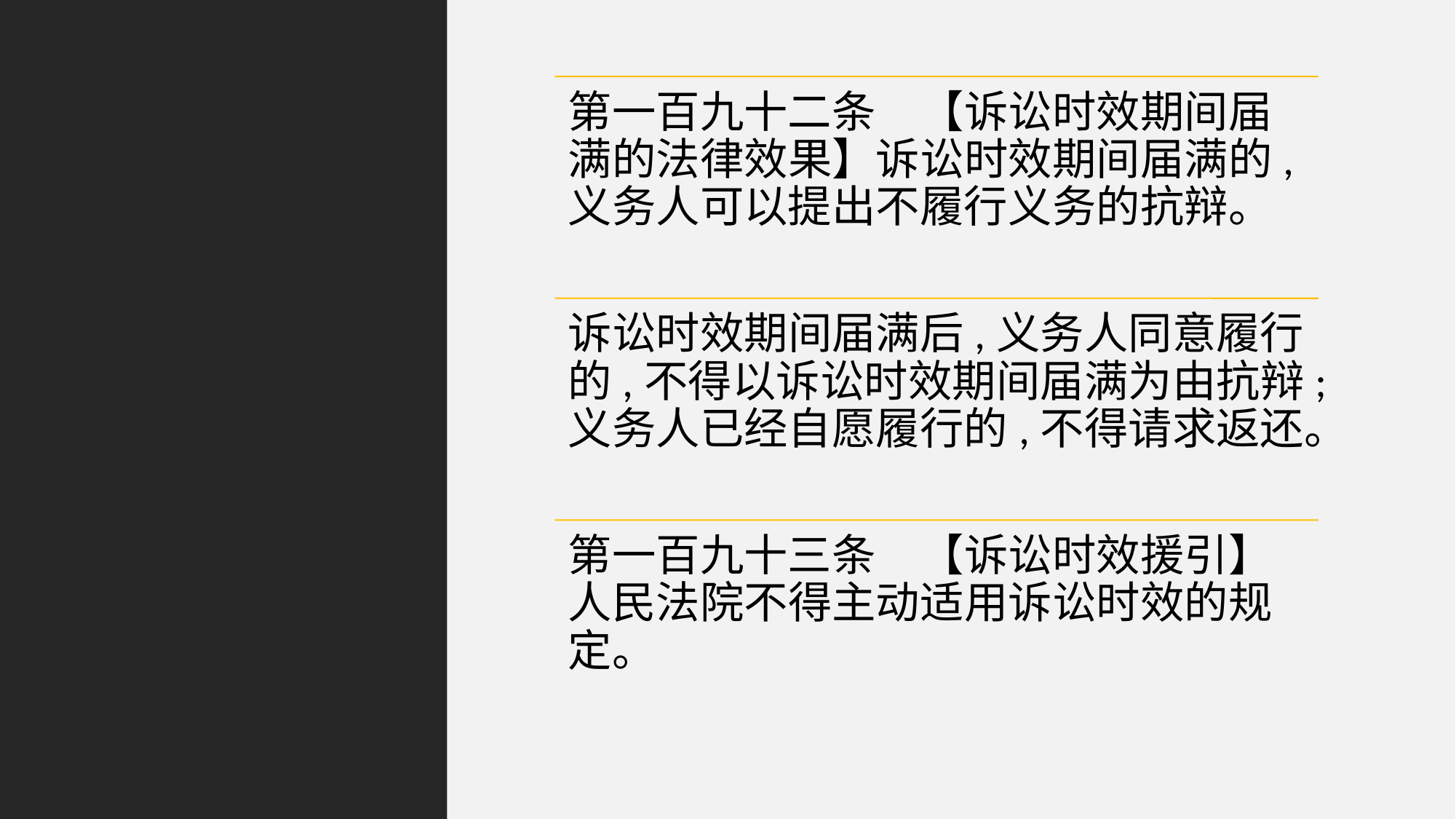

第一百九十二条　【诉讼时效期间届满的法律效果】诉讼时效期间届满的,义务人可以提出不履行义务的抗辩。
诉讼时效期间届满后,义务人同意履行的,不得以诉讼时效期间届满为由抗辩;义务人已经自愿履行的,不得请求返还。
第一百九十三条　【诉讼时效援引】人民法院不得主动适用诉讼时效的规定。